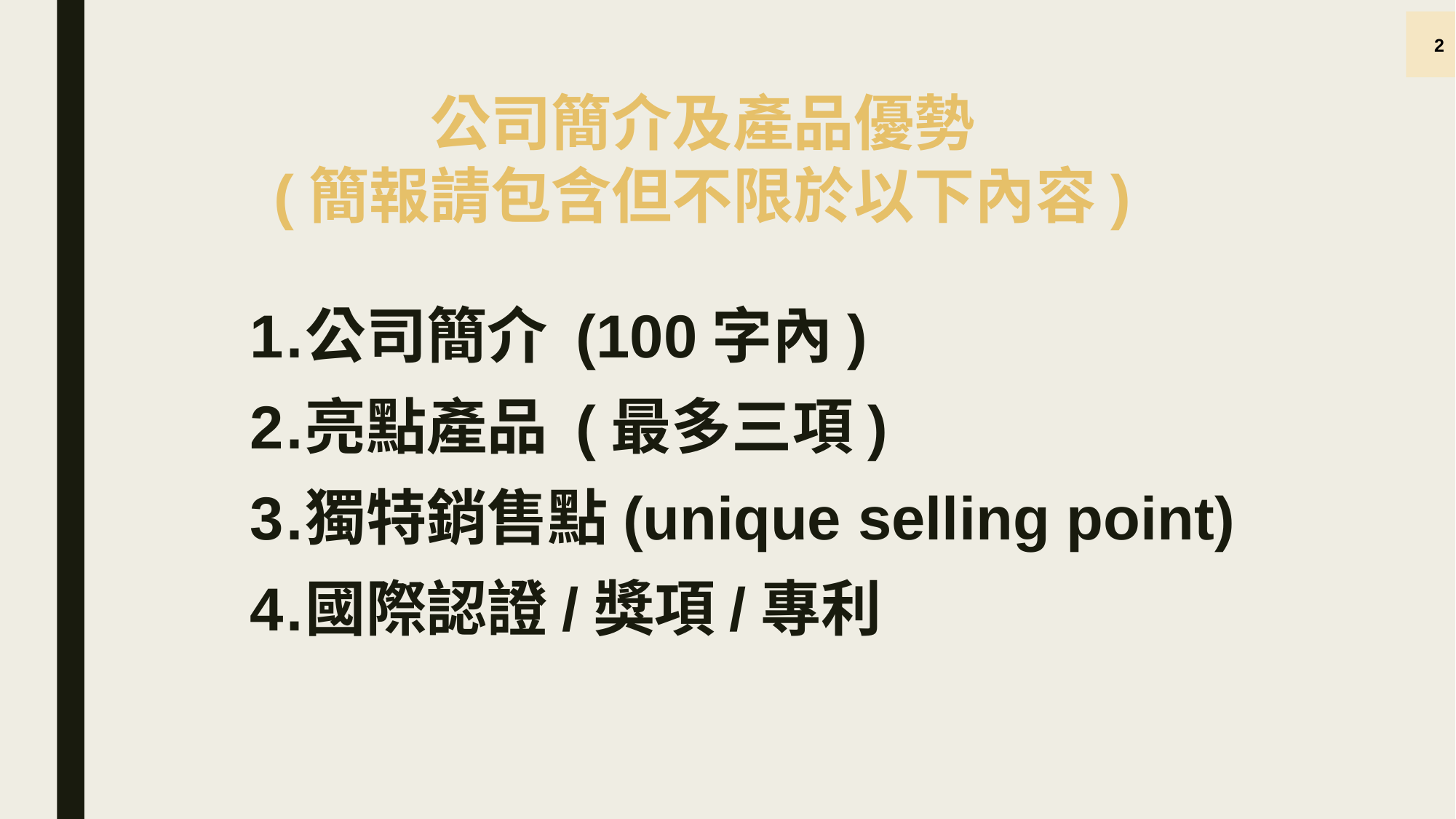

2
公司簡介及產品優勢
(簡報請包含但不限於以下內容)
公司簡介 (100字內)
亮點產品 (最多三項)
獨特銷售點(unique selling point)
國際認證/獎項/專利